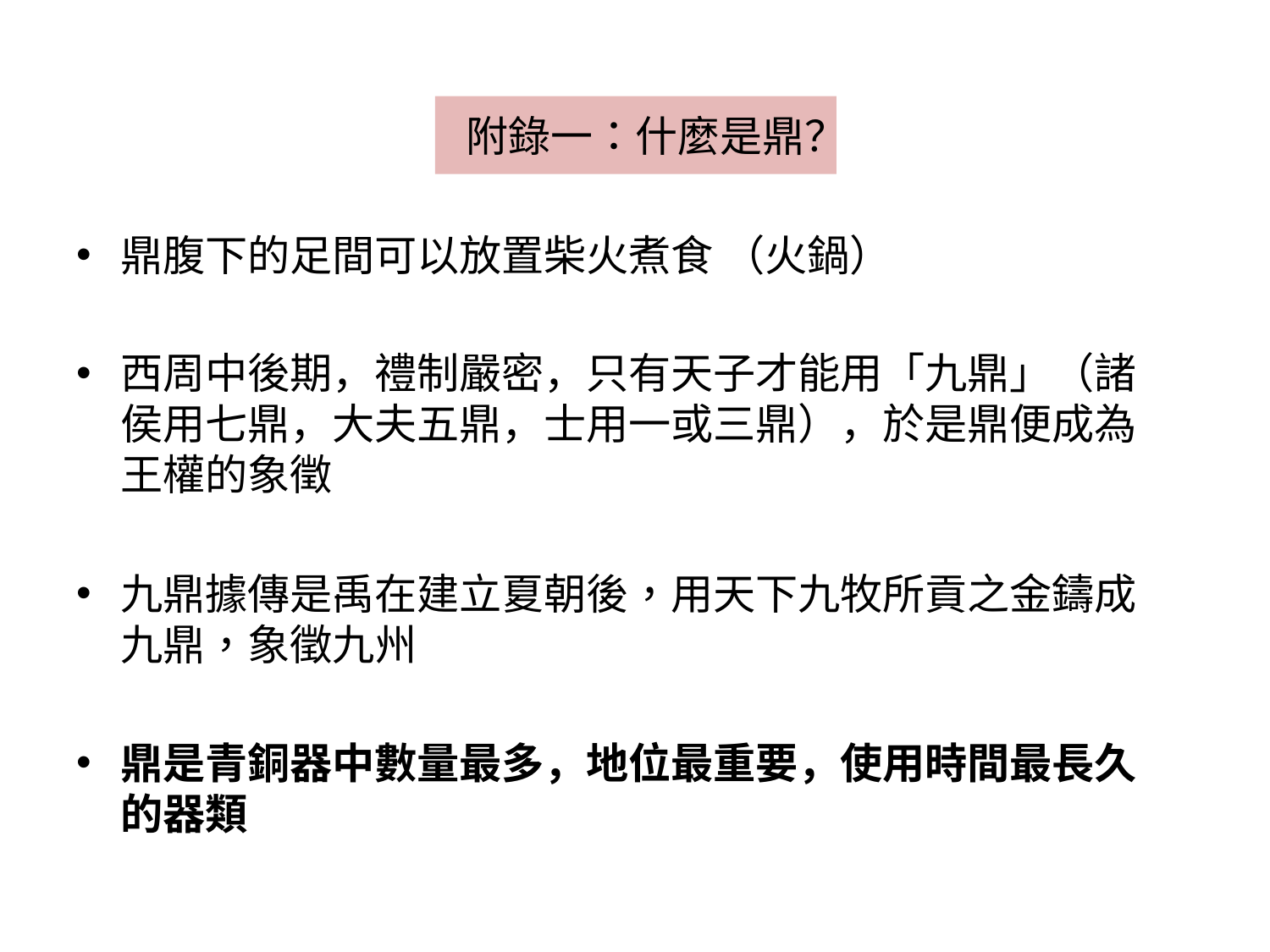

# 附錄一：什麼是鼎？
鼎腹下的足間可以放置柴火煮食 （火鍋）

西周中後期，禮制嚴密，只有天子才能用「九鼎」（諸侯用七鼎，大夫五鼎，士用一或三鼎），於是鼎便成為王權的象徵

九鼎據傳是禹在建立夏朝後，用天下九牧所貢之金鑄成九鼎，象徵九州

鼎是青銅器中數量最多，地位最重要，使用時間最長久的器類